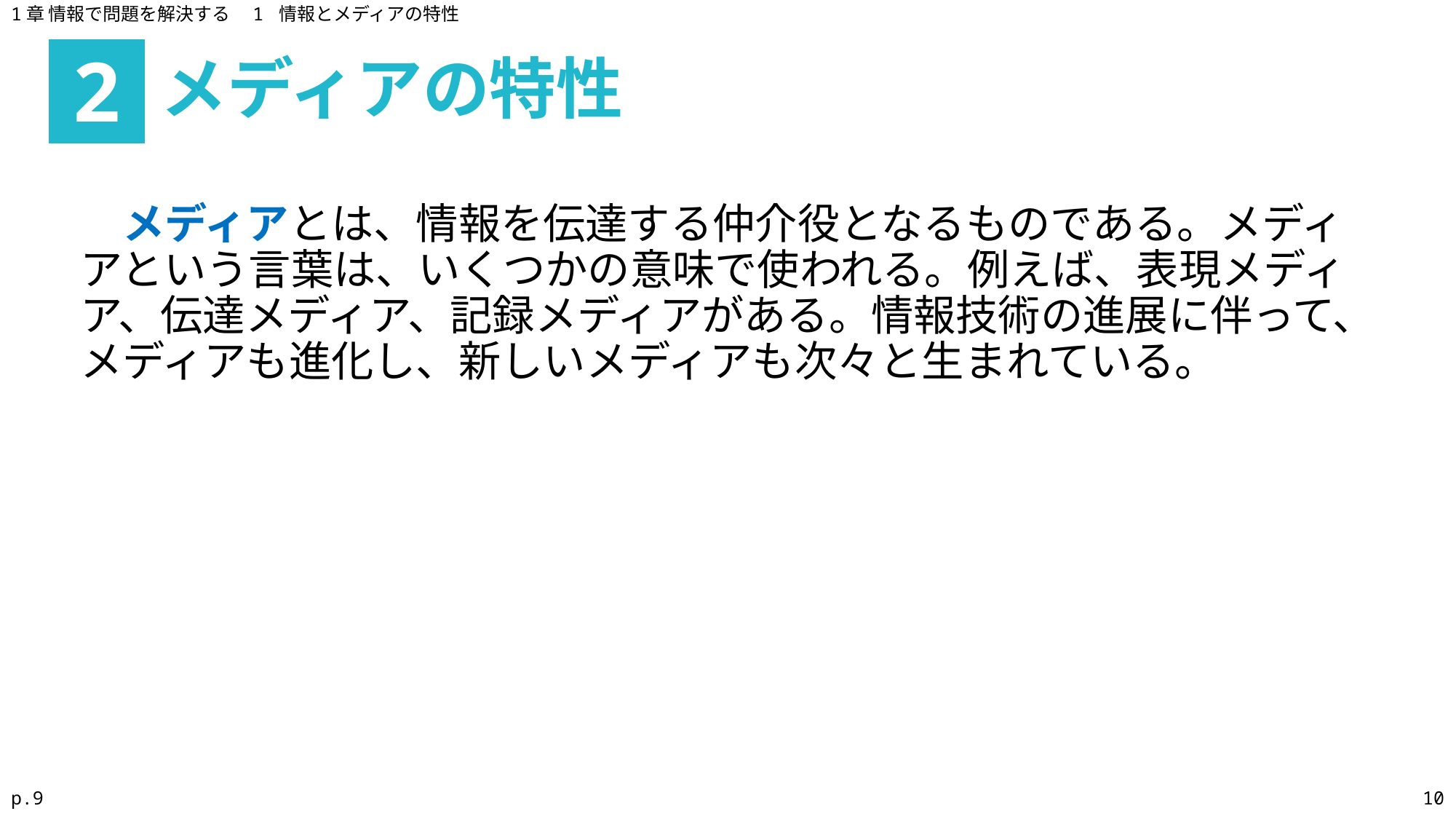

1章 情報で問題を解決する　1 情報とメディアの特性
メディアの特性
2
　メディアとは、情報を伝達する仲介役となるものである。メディアという言葉は、いくつかの意味で使われる。例えば、表現メディア、伝達メディア、記録メディアがある。情報技術の進展に伴って、メディアも進化し、新しいメディアも次々と生まれている。
p.9
10